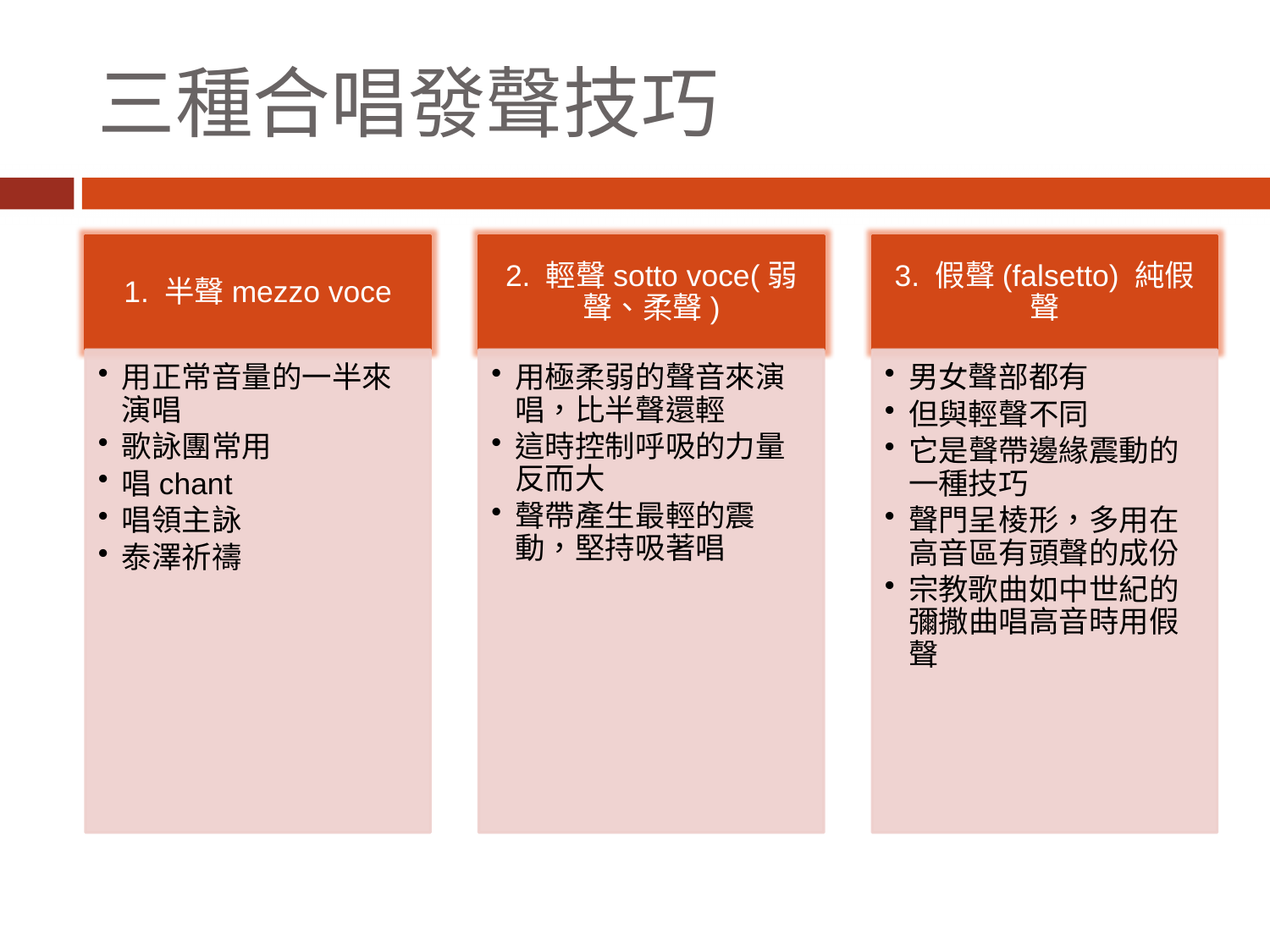

# 三種合唱發聲技巧
1. 半聲mezzo voce
用正常音量的一半來演唱
歌詠團常用
唱chant
唱領主詠
泰澤祈禱
2. 輕聲sotto voce(弱聲、柔聲)
用極柔弱的聲音來演唱，比半聲還輕
這時控制呼吸的力量反而大
聲帶產生最輕的震動，堅持吸著唱
3. 假聲(falsetto) 純假聲
男女聲部都有
但與輕聲不同
它是聲帶邊緣震動的一種技巧
聲門呈棱形，多用在高音區有頭聲的成份
宗教歌曲如中世紀的彌撒曲唱高音時用假聲